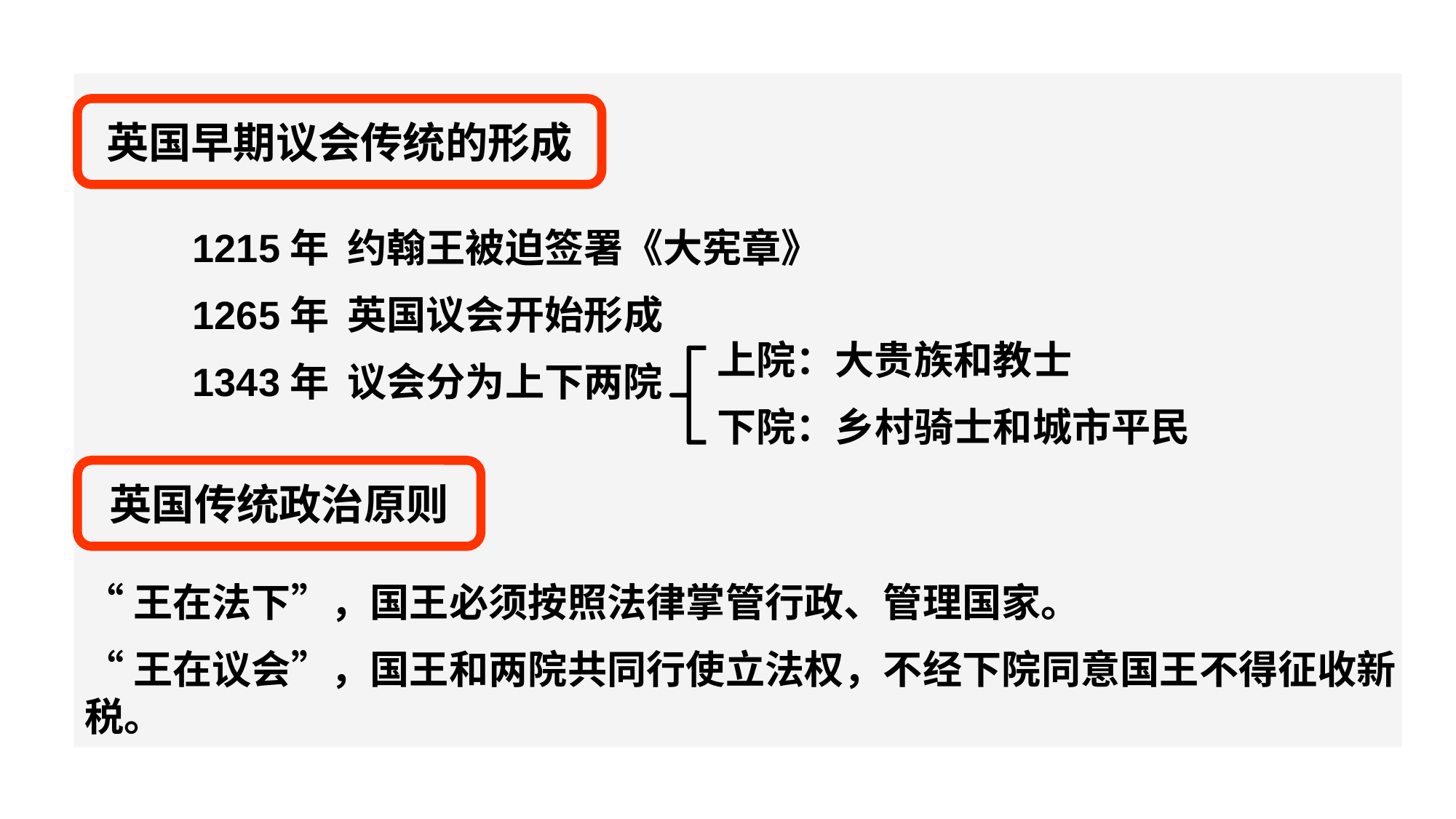

英国早期议会传统的形成
1215年  约翰王被迫签署《大宪章》
1265年  英国议会开始形成
1343年  议会分为上下两院
上院：大贵族和教士
下院：乡村骑士和城市平民

英国传统政治原则
“王在法下”，国王必须按照法律掌管行政、管理国家。
“王在议会”，国王和两院共同行使立法权，不经下院同意国王不得征收新税。